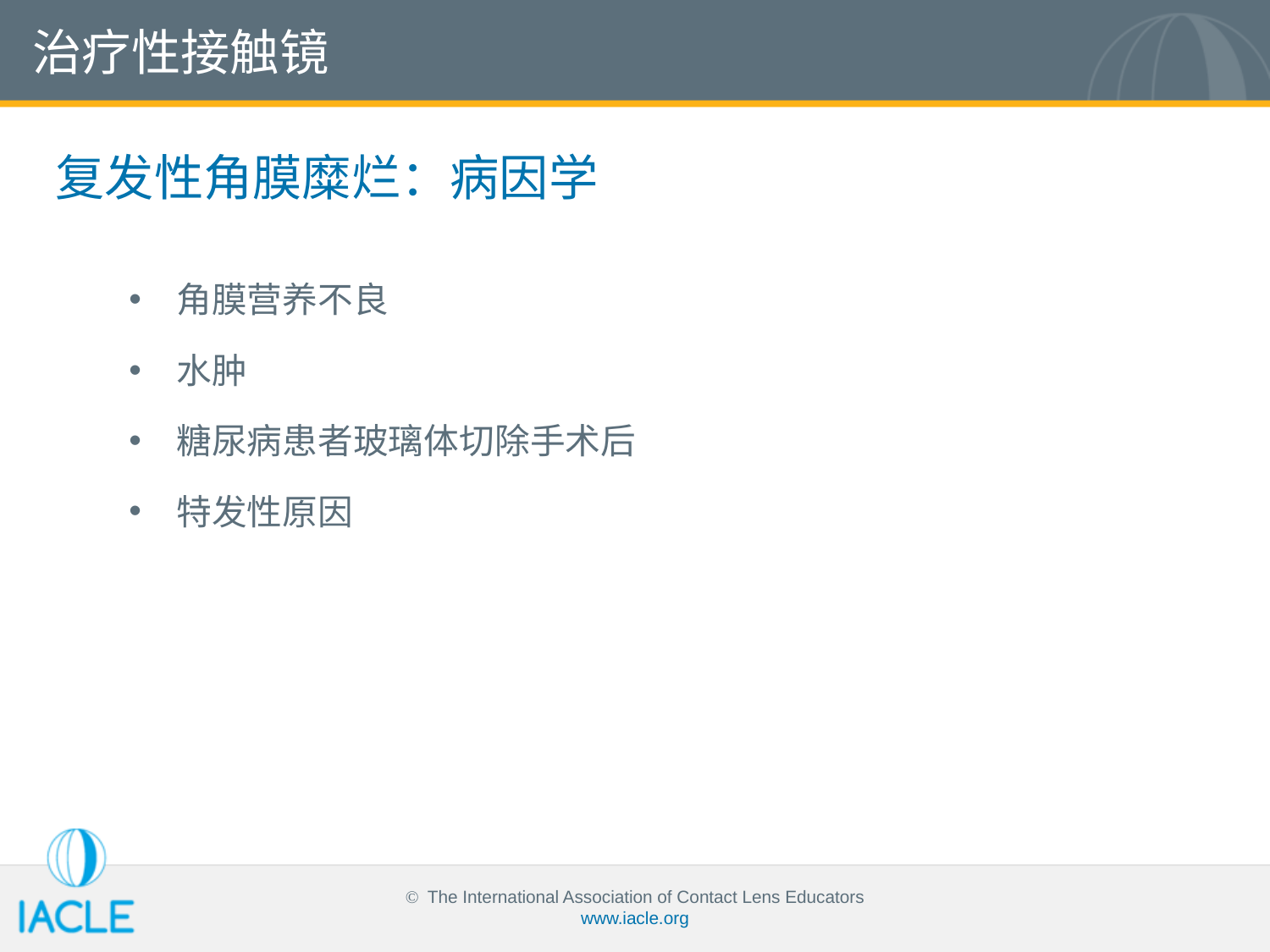

治疗性接触镜
复发性角膜糜烂：病因学
角膜营养不良
水肿
糖尿病患者玻璃体切除手术后
特发性原因